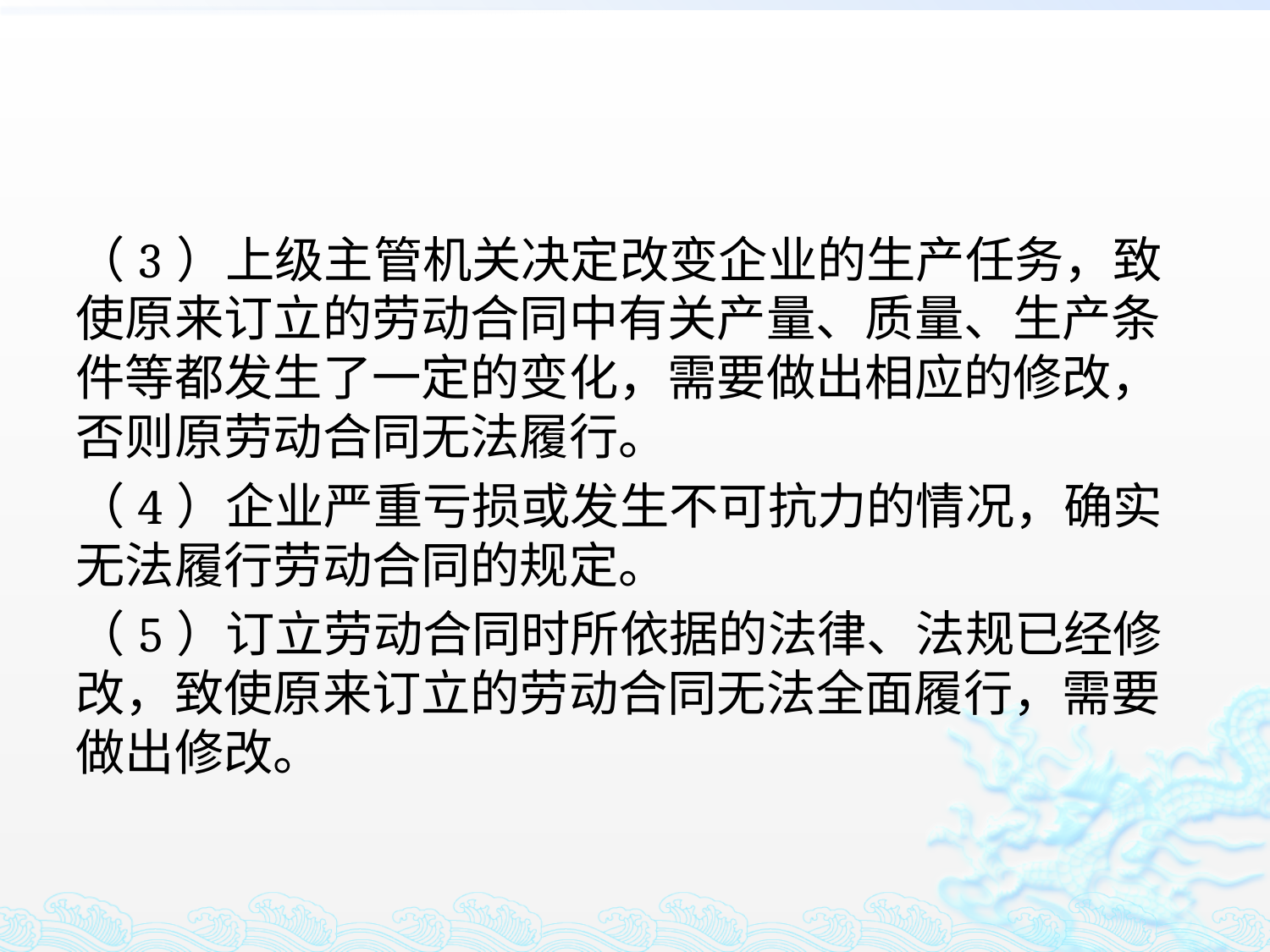

#
（3）上级主管机关决定改变企业的生产任务，致使原来订立的劳动合同中有关产量、质量、生产条件等都发生了一定的变化，需要做出相应的修改，否则原劳动合同无法履行。
（4）企业严重亏损或发生不可抗力的情况，确实无法履行劳动合同的规定。
（5）订立劳动合同时所依据的法律、法规已经修改，致使原来订立的劳动合同无法全面履行，需要做出修改。